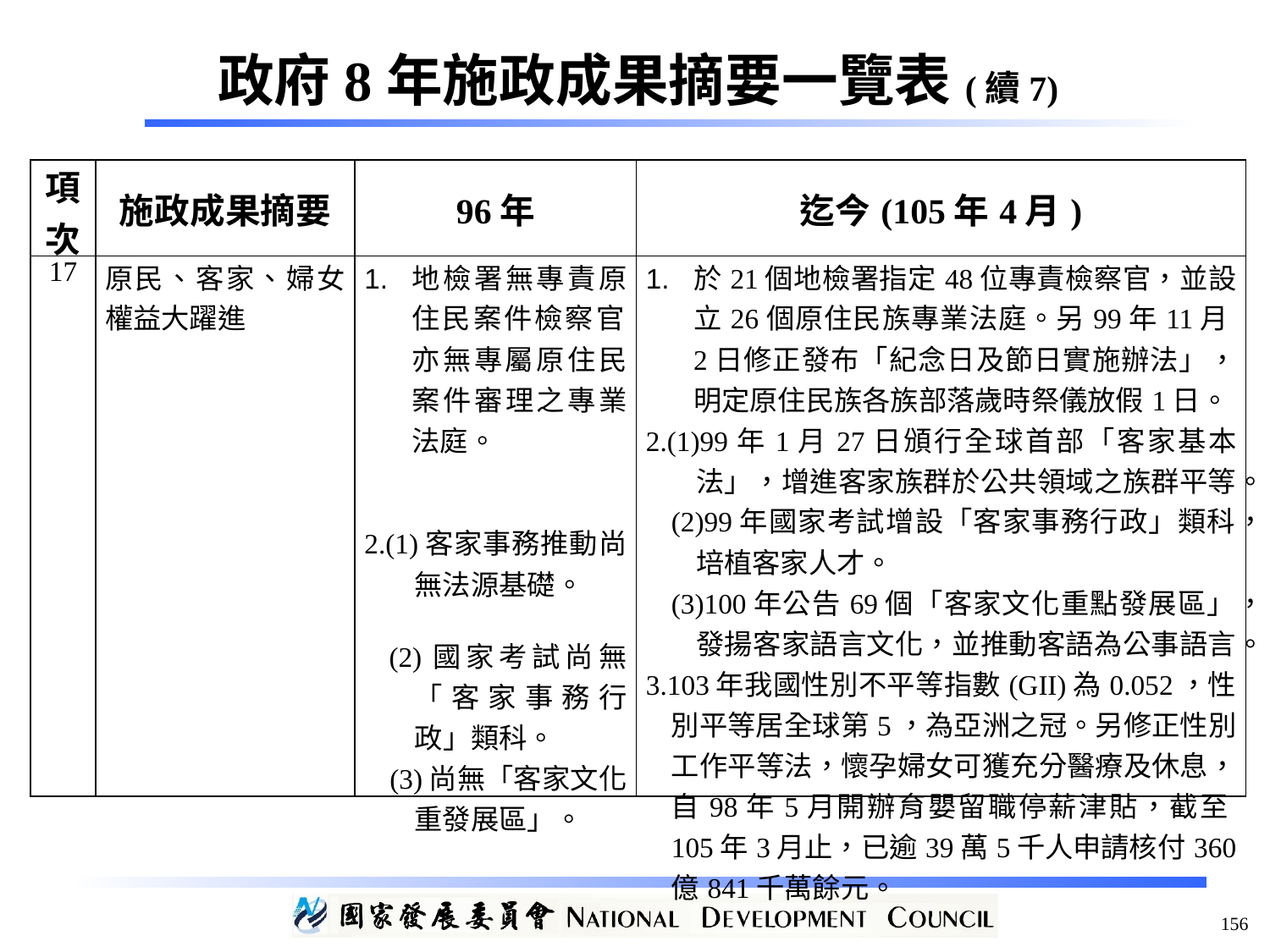

政府8年施政成果摘要一覽表(續7)
| 項次 | 施政成果摘要 | 96年 | 迄今(105年4月) |
| --- | --- | --- | --- |
| 17 | 原民、客家、婦女權益大躍進 | 地檢署無專責原住民案件檢察官，亦無專屬原住民案件審理之專業法庭。     2.(1)客家事務推動尚無法源基礎。   (2)國家考試尚無「客家事務行政」類科。 (3)尚無「客家文化重發展區」。 | 於21個地檢署指定48位專責檢察官，並設立26個原住民族專業法庭。另99年11月2日修正發布「紀念日及節日實施辦法」，明定原住民族各族部落歲時祭儀放假1日。 2.(1)99年1月27日頒行全球首部「客家基本法」，增進客家族群於公共領域之族群平等。 (2)99年國家考試增設「客家事務行政」類科，培植客家人才。 (3)100年公告69個「客家文化重點發展區」，發揚客家語言文化，並推動客語為公事語言。 3.103年我國性別不平等指數(GII)為0.052，性別平等居全球第5，為亞洲之冠。另修正性別工作平等法，懷孕婦女可獲充分醫療及休息，自98年5月開辦育嬰留職停薪津貼，截至105年3月止，已逾39萬5千人申請核付360億841千萬餘元。 |
156